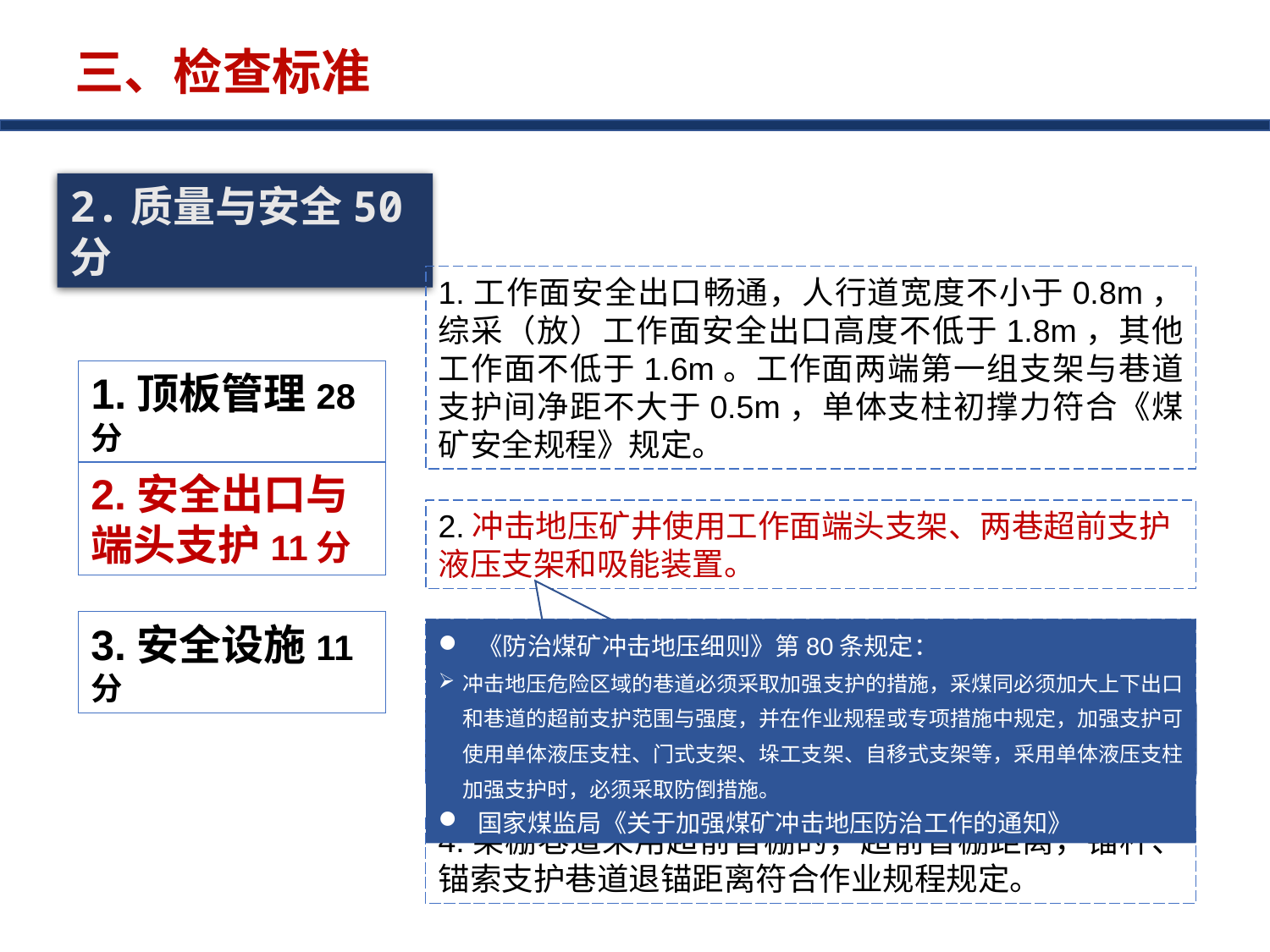

三、检查标准

2.质量与安全50分
1.工作面安全出口畅通，人行道宽度不小于0.8m，综采（放）工作面安全出口高度不低于1.8m，其他工作面不低于1.6m。工作面两端第一组支架与巷道支护间净距不大于0.5m，单体支柱初撑力符合《煤矿安全规程》规定。
1.顶板管理28分
2.安全出口与
端头支护11分
2.冲击地压矿井使用工作面端头支架、两巷超前支护液压支架和吸能装置。
3.安全设施11分
3.进、回风巷超前支护距离不小于20m，支柱柱距、排距允许偏差不大于100mm，支护形式符合作业规程规定；进、回风巷与工作面放顶线放齐（沿空留巷除外），控顶距应在作业规程中规定；挡矸有效。
《防治煤矿冲击地压细则》第80条规定：
冲击地压危险区域的巷道必须采取加强支护的措施，采煤同必须加大上下出口和巷道的超前支护范围与强度，并在作业规程或专项措施中规定，加强支护可使用单体液压支柱、门式支架、垛工支架、自移式支架等，采用单体液压支柱加强支护时，必须采取防倒措施。
国家煤监局《关于加强煤矿冲击地压防治工作的通知》

条件适宜时，使用工作面端头支架和两巷超前支护液压支架。
4.架棚巷道采用超前替棚的，超前替棚距离，锚杆、锚索支护巷道退锚距离符合作业规程规定。